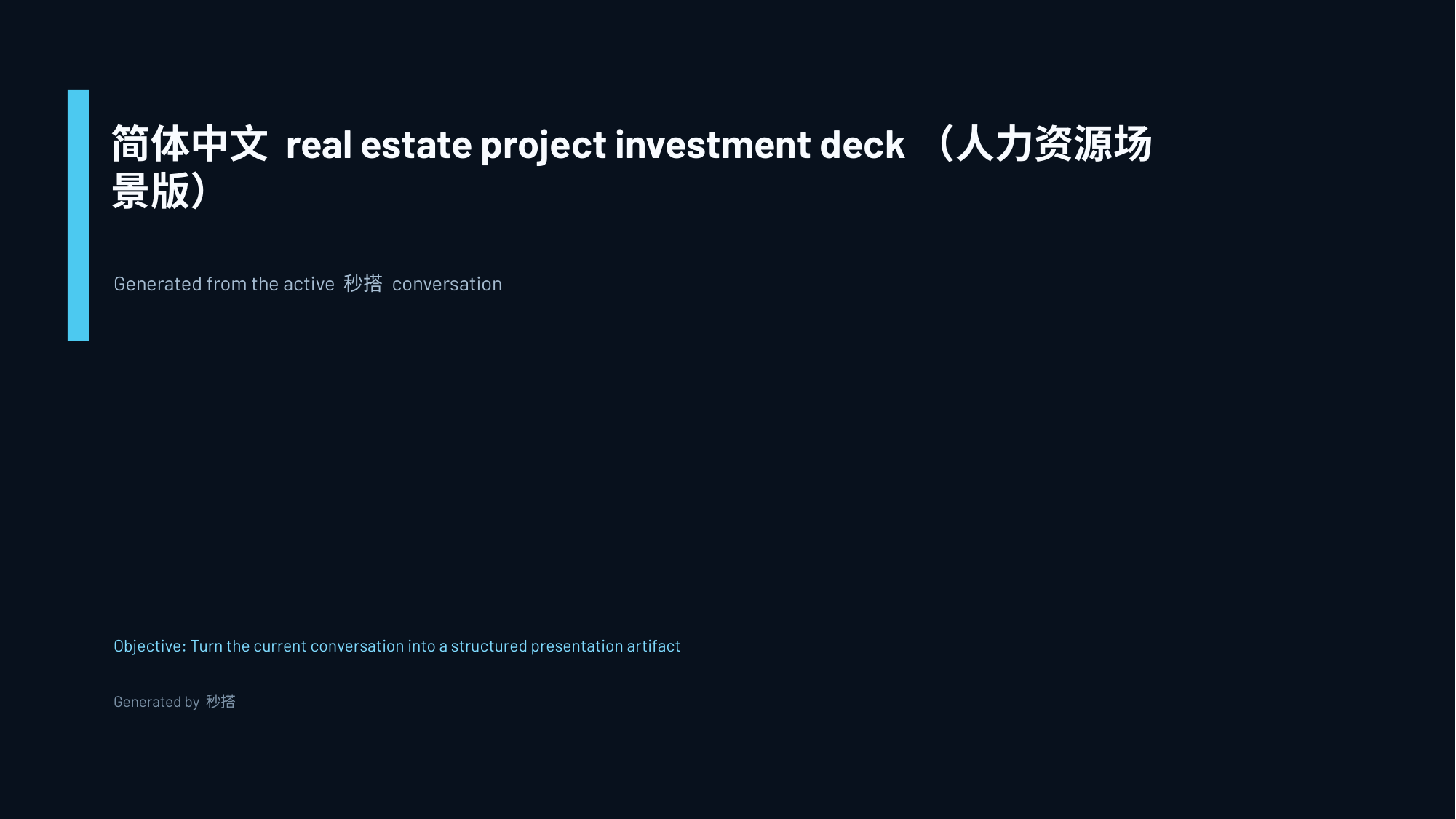

简体中文 real estate project investment deck（人力资源场景版）
Generated from the active 秒搭 conversation
Objective: Turn the current conversation into a structured presentation artifact
Generated by 秒搭